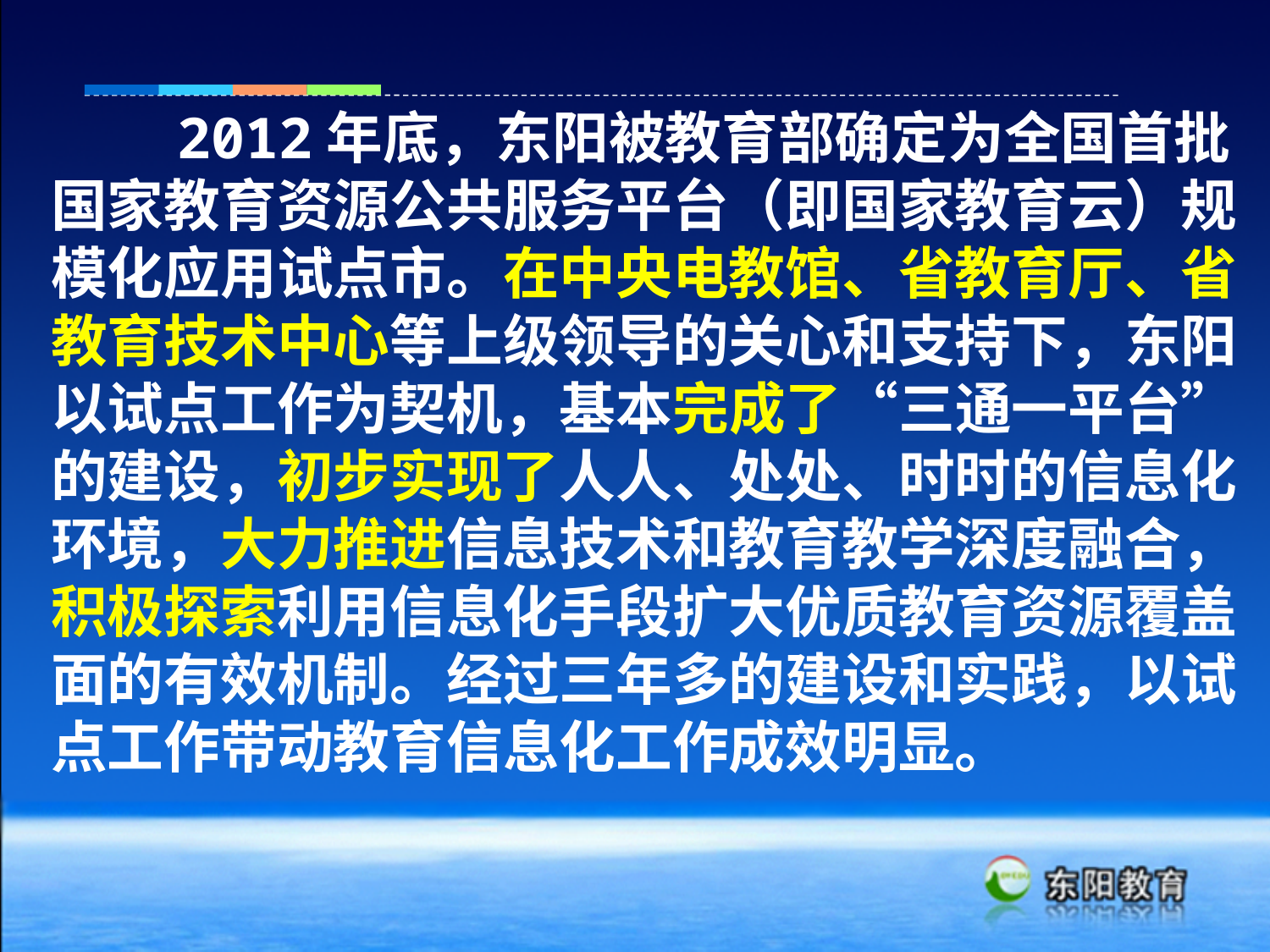

2012年底，东阳被教育部确定为全国首批国家教育资源公共服务平台（即国家教育云）规模化应用试点市。在中央电教馆、省教育厅、省教育技术中心等上级领导的关心和支持下，东阳以试点工作为契机，基本完成了“三通一平台”的建设，初步实现了人人、处处、时时的信息化环境，大力推进信息技术和教育教学深度融合，积极探索利用信息化手段扩大优质教育资源覆盖面的有效机制。经过三年多的建设和实践，以试点工作带动教育信息化工作成效明显。